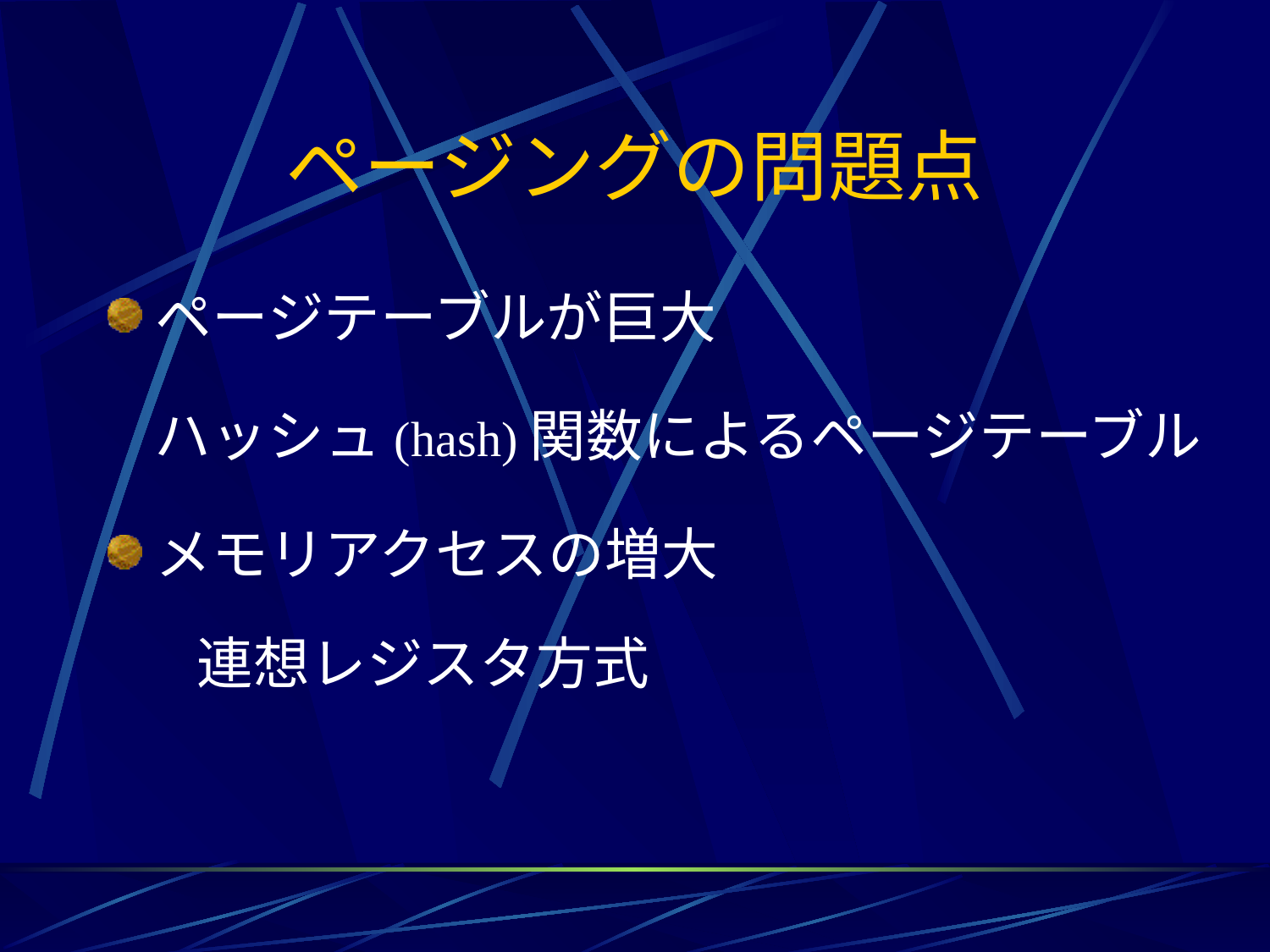

# ページングの問題点
ページテーブルが巨大

メモリアクセスの増大
ハッシュ(hash)関数によるページテーブル
連想レジスタ方式